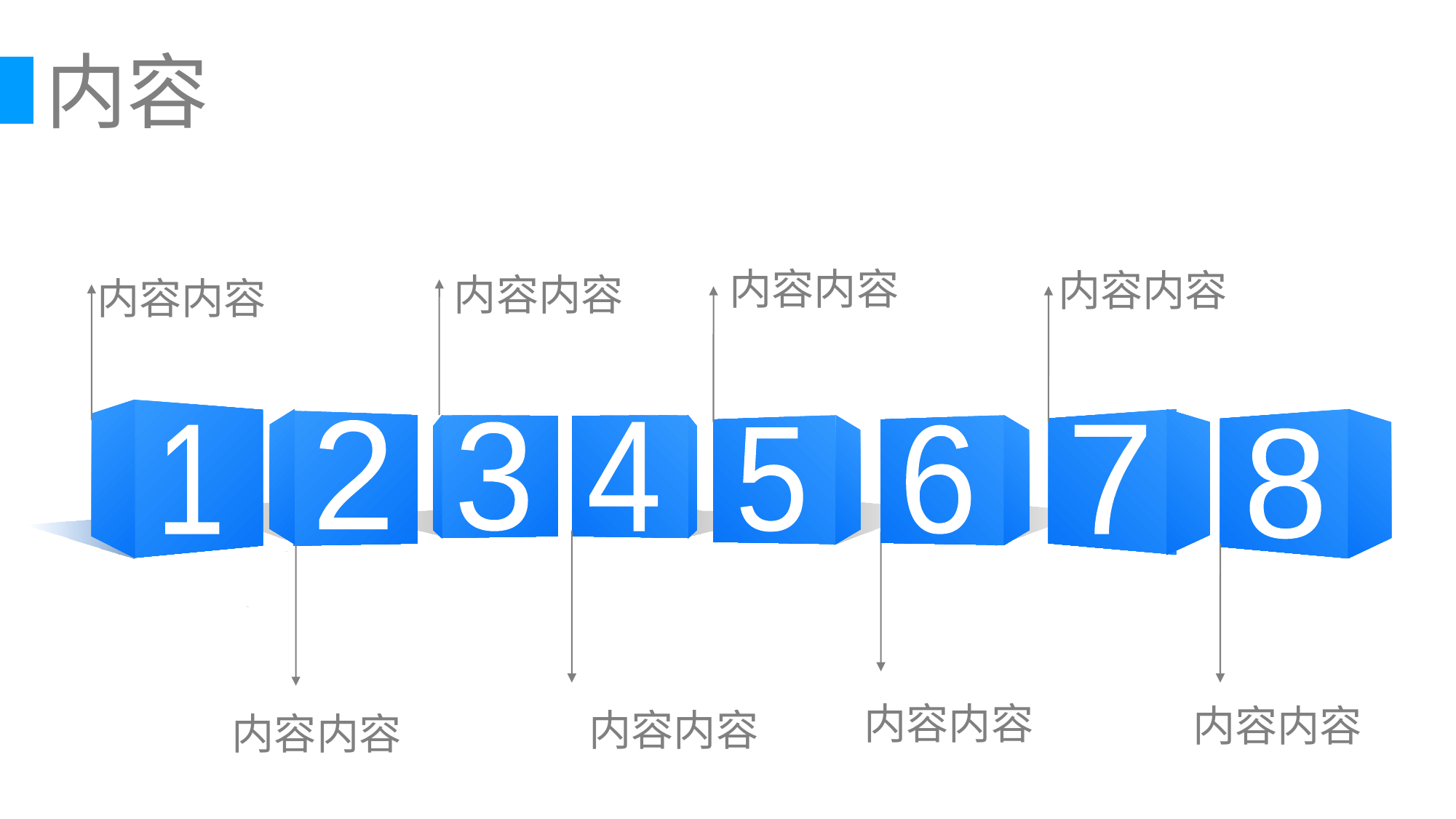

内容

内容内容
内容内容
内容内容
内容内容

2
3
4
1
5
8

内容内容
内容内容
内容内容
内容内容

7
6